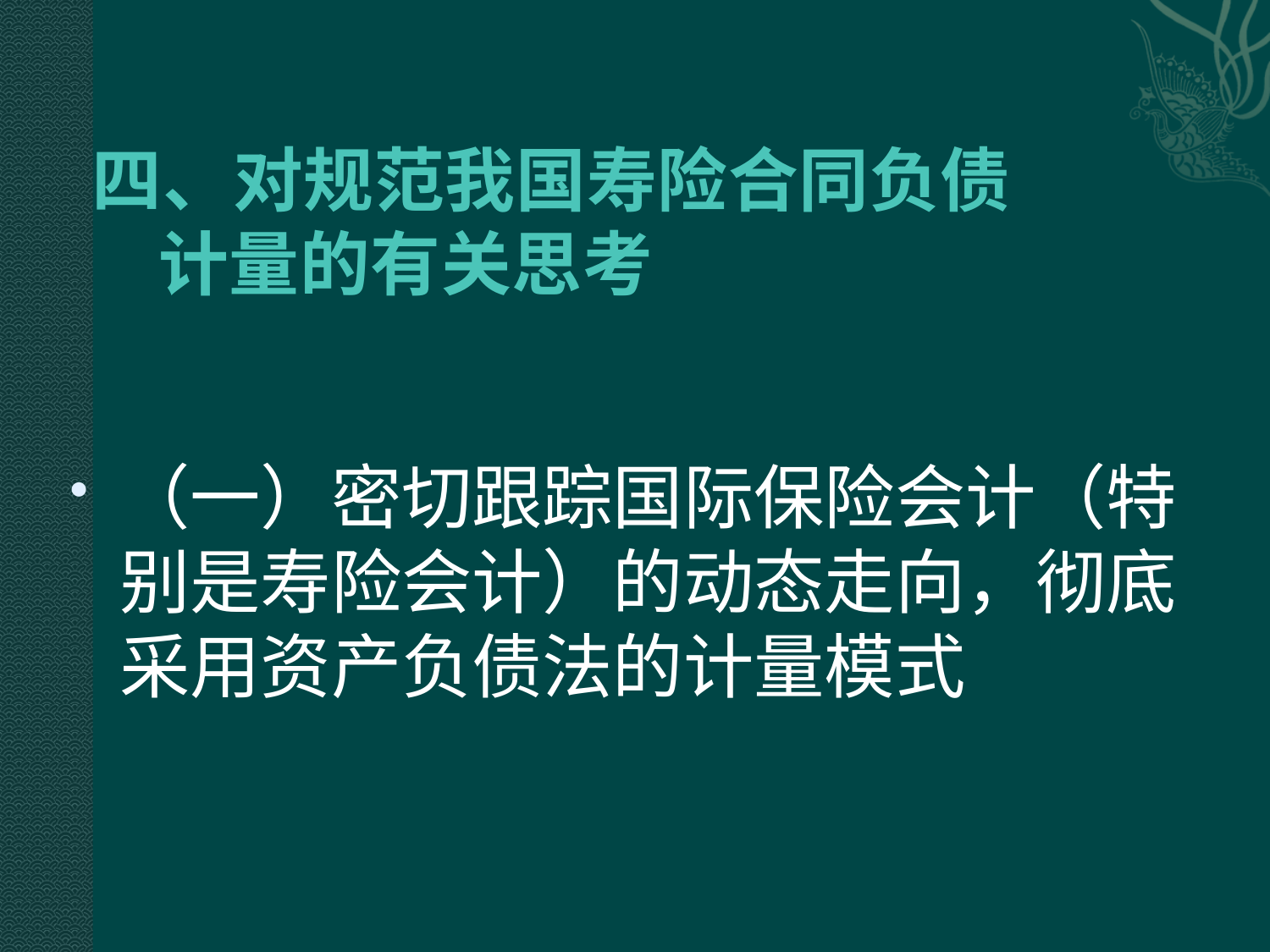

# 四、对规范我国寿险合同负债 计量的有关思考
（一）密切跟踪国际保险会计（特别是寿险会计）的动态走向，彻底采用资产负债法的计量模式